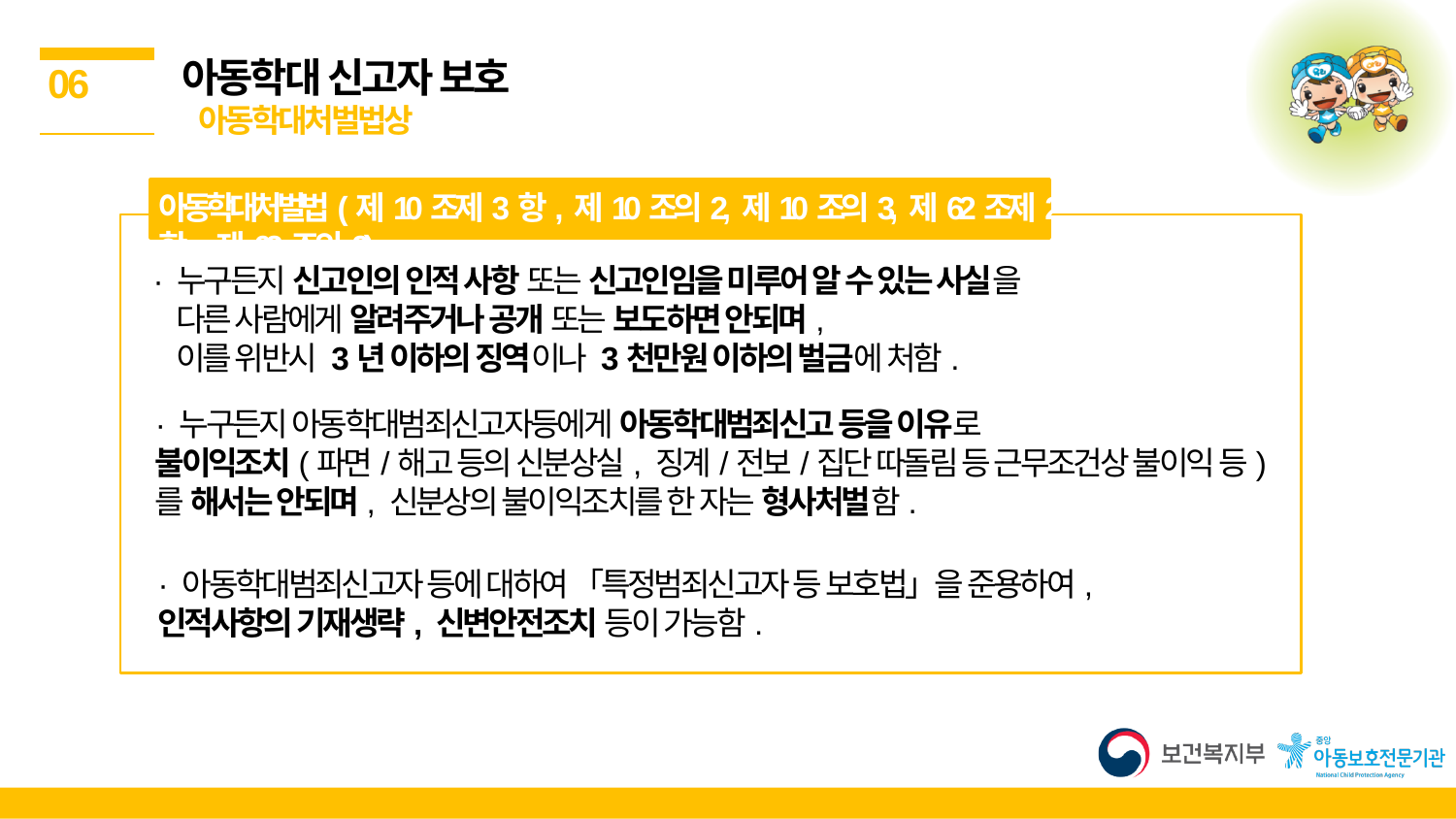

아동학대 신고자 보호
 아동학대처벌법상
06
아동학대처벌법(제10조제3항, 제10조의2, 제10조의3, 제62조제2항, 제62조의2)

· 누구든지 신고인의 인적 사항 또는 신고인임을 미루어 알 수 있는 사실을
  다른 사람에게 알려주거나 공개 또는 보도하면 안되며,
  이를 위반시 3년 이하의 징역이나 3천만원 이하의 벌금에 처함.
· 누구든지 아동학대범죄신고자등에게 아동학대범죄신고 등을 이유로
불이익조치(파면/해고 등의 신분상실, 징계/전보/집단 따돌림 등 근무조건상 불이익 등)를 해서는 안되며, 신분상의 불이익조치를 한 자는 형사처벌함.
· 아동학대범죄신고자 등에 대하여 「특정범죄신고자 등 보호법」을 준용하여,
인적사항의 기재생략, 신변안전조치 등이 가능함.